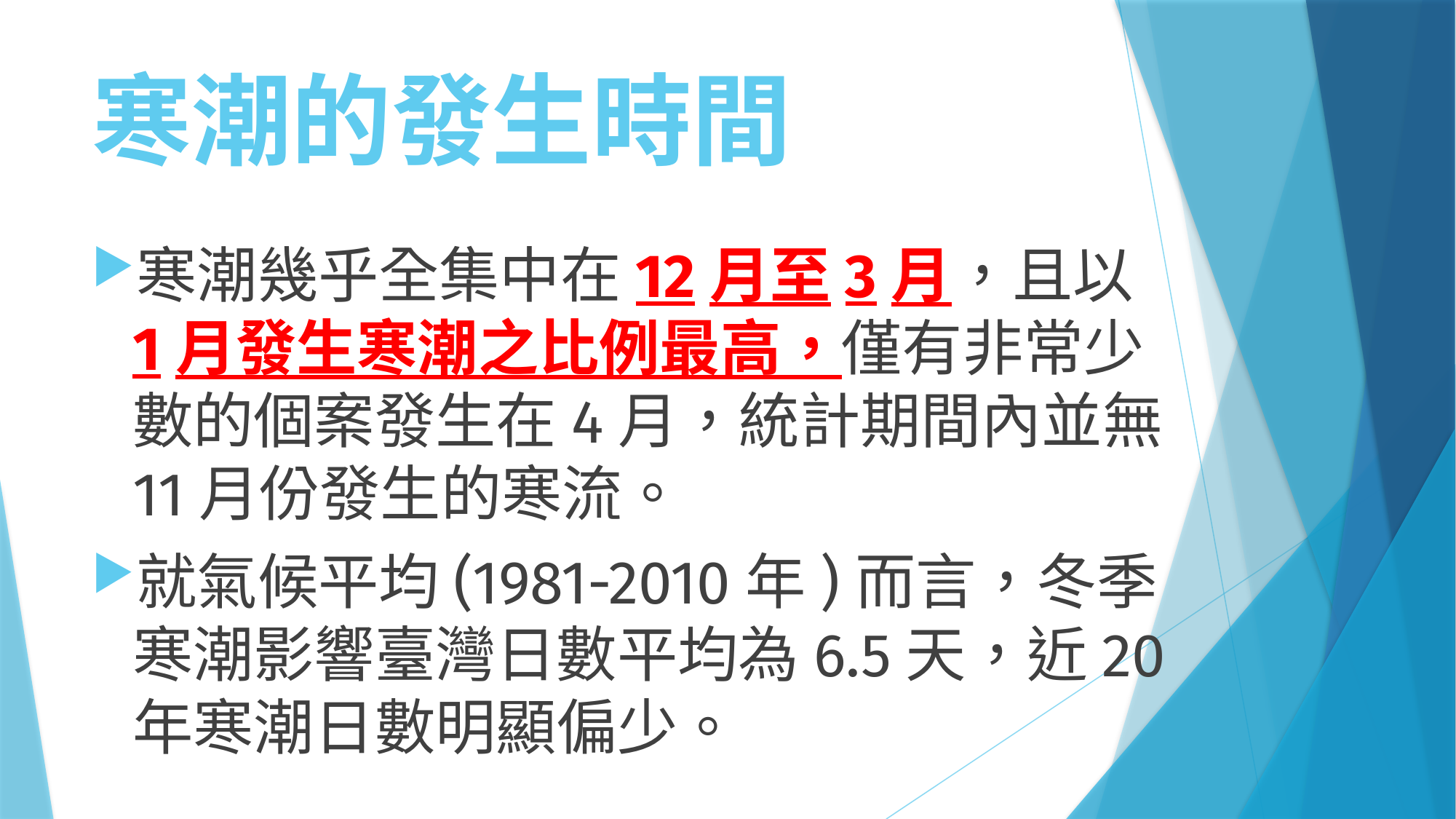

# 寒潮的發生時間
寒潮幾乎全集中在12月至3月，且以1月發生寒潮之比例最高，僅有非常少數的個案發生在4月，統計期間內並無11月份發生的寒流。
就氣候平均(1981-2010年)而言，冬季寒潮影響臺灣日數平均為6.5天，近20年寒潮日數明顯偏少。